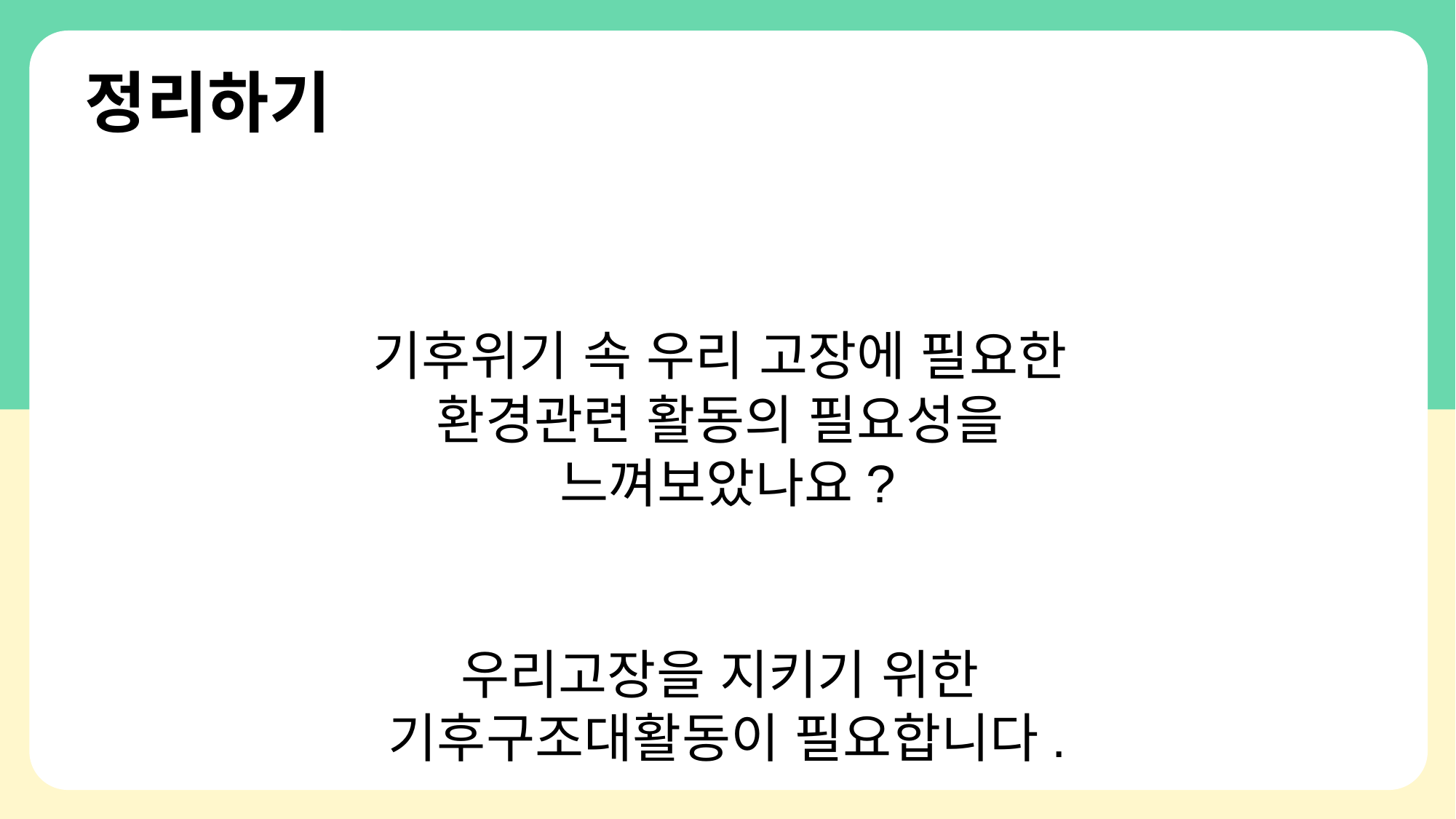

# 정리하기
기후위기 속 우리 고장에 필요한
환경관련 활동의 필요성을
느껴보았나요?

우리고장을 지키기 위한
기후구조대활동이 필요합니다.